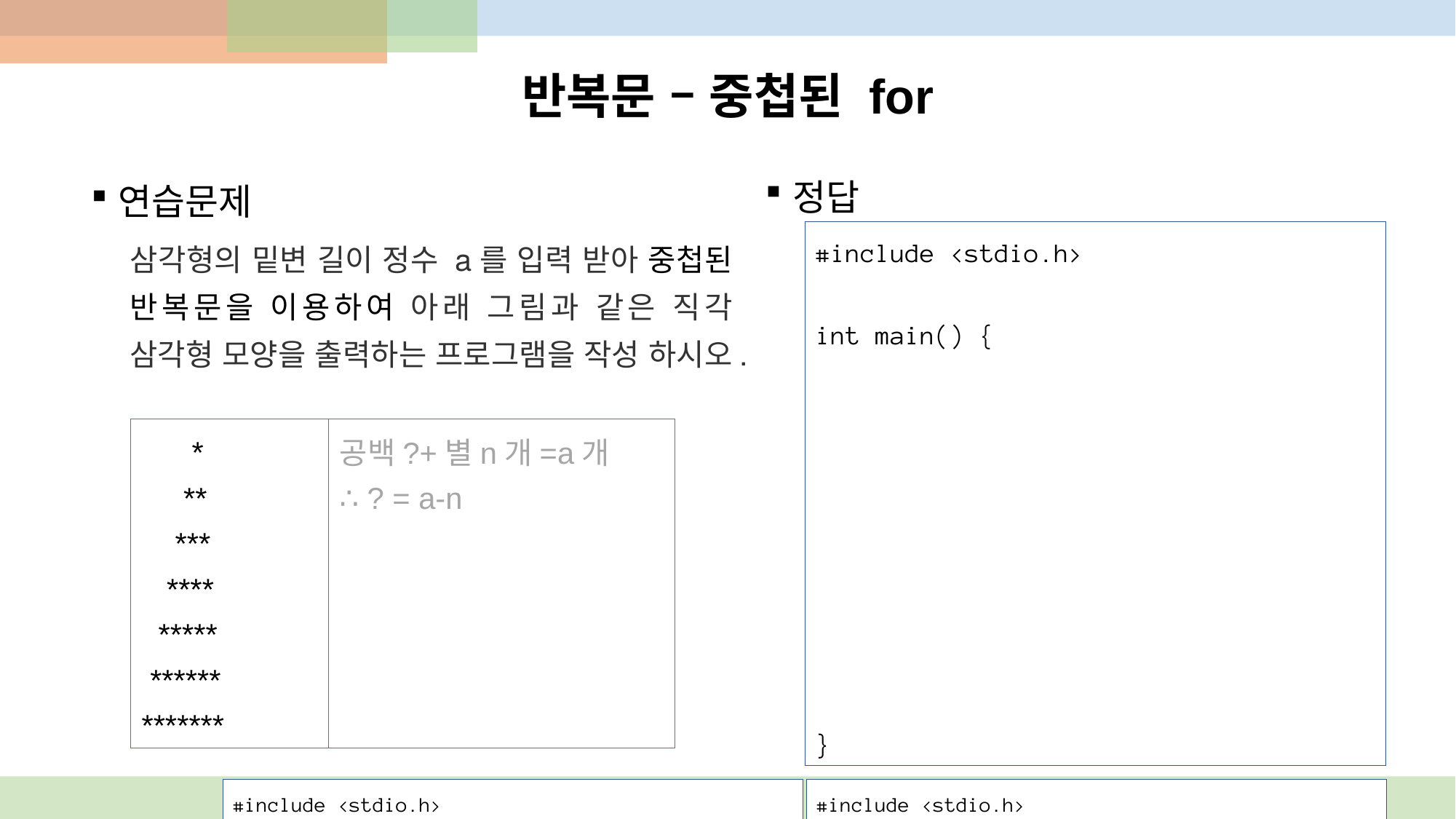

# 반복문 – 중첩된 for
정답
연습문제
삼각형의 밑변 길이 정수 a를 입력 받아 중첩된 반복문을 이용하여 아래 그림과 같은 직각 삼각형 모양을 출력하는 프로그램을 작성 하시오.
#include <stdio.h>

int main() {

}
      *
     **
    ***
   ****
  *****
 ******
*******
공백?+별n개=a개
∴ ? = a-n
#include <stdio.h>

int main(void) {
    int a;
    scanf("%d", &a);

    for(int n=1; n<=a; n++) {
        for(int s=1; s<=a-n; s++) {
            printf(" ");
        }

        for(int s=1; s<=n; s++) {
            printf("*");
        }
        printf("\n");
    }
}
#include <stdio.h>

int main(void) {
    int a;
    scanf("%d", &a);

    for(int n=1; n<=a; n++) {
        for(int s=1; s<=a; s++) {
            if(s<=a-n) // a-n개의 공백
                printf(" ");
            else
                printf("*");
        }
        printf("\n");
    }
}
76